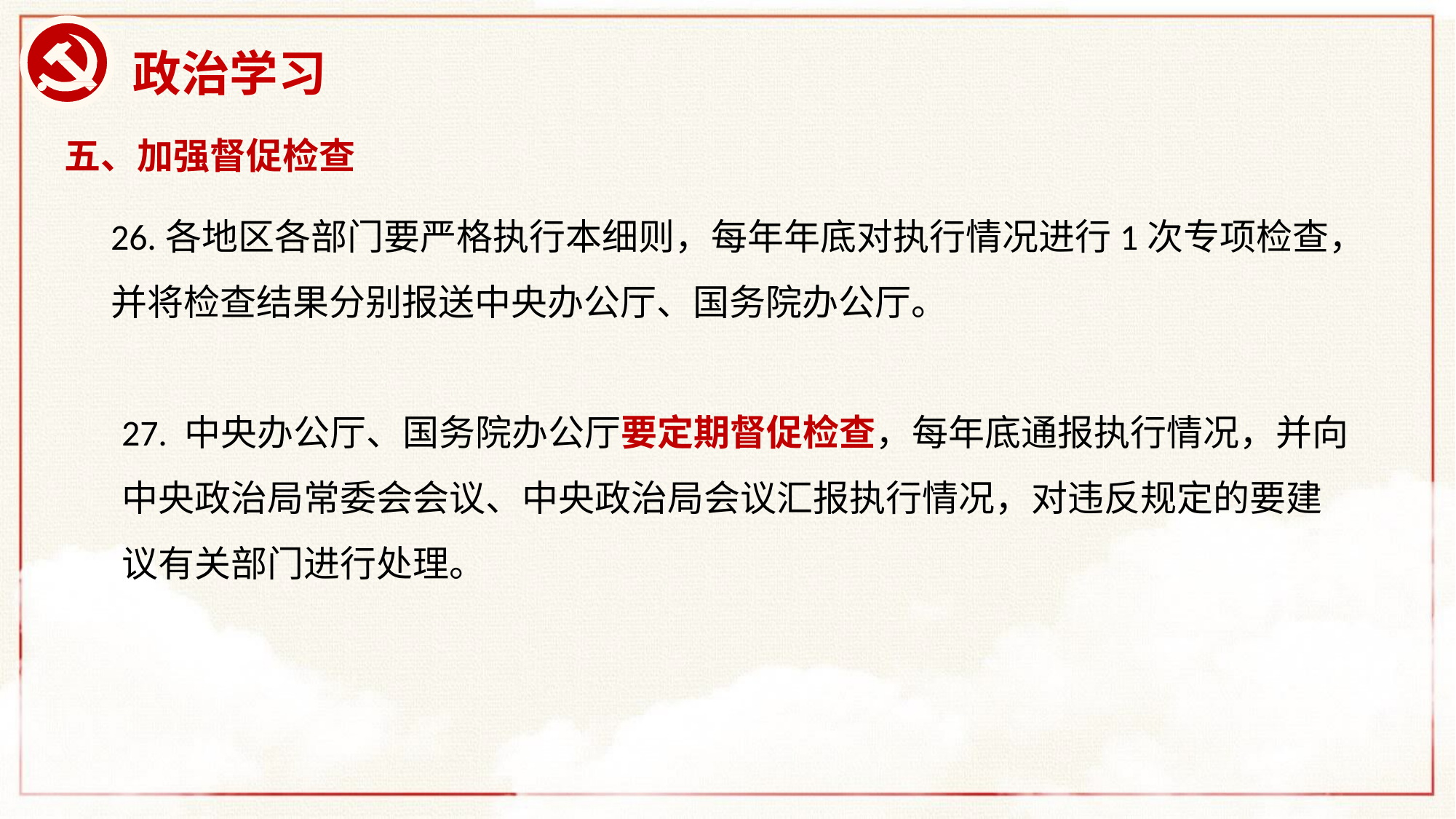

# 政治学习
五、加强督促检查
26.各地区各部门要严格执行本细则，每年年底对执行情况进行1次专项检查，并将检查结果分别报送中央办公厅、国务院办公厅。

27. 中央办公厅、国务院办公厅要定期督促检查，每年底通报执行情况，并向中央政治局常委会会议、中央政治局会议汇报执行情况，对违反规定的要建议有关部门进行处理。